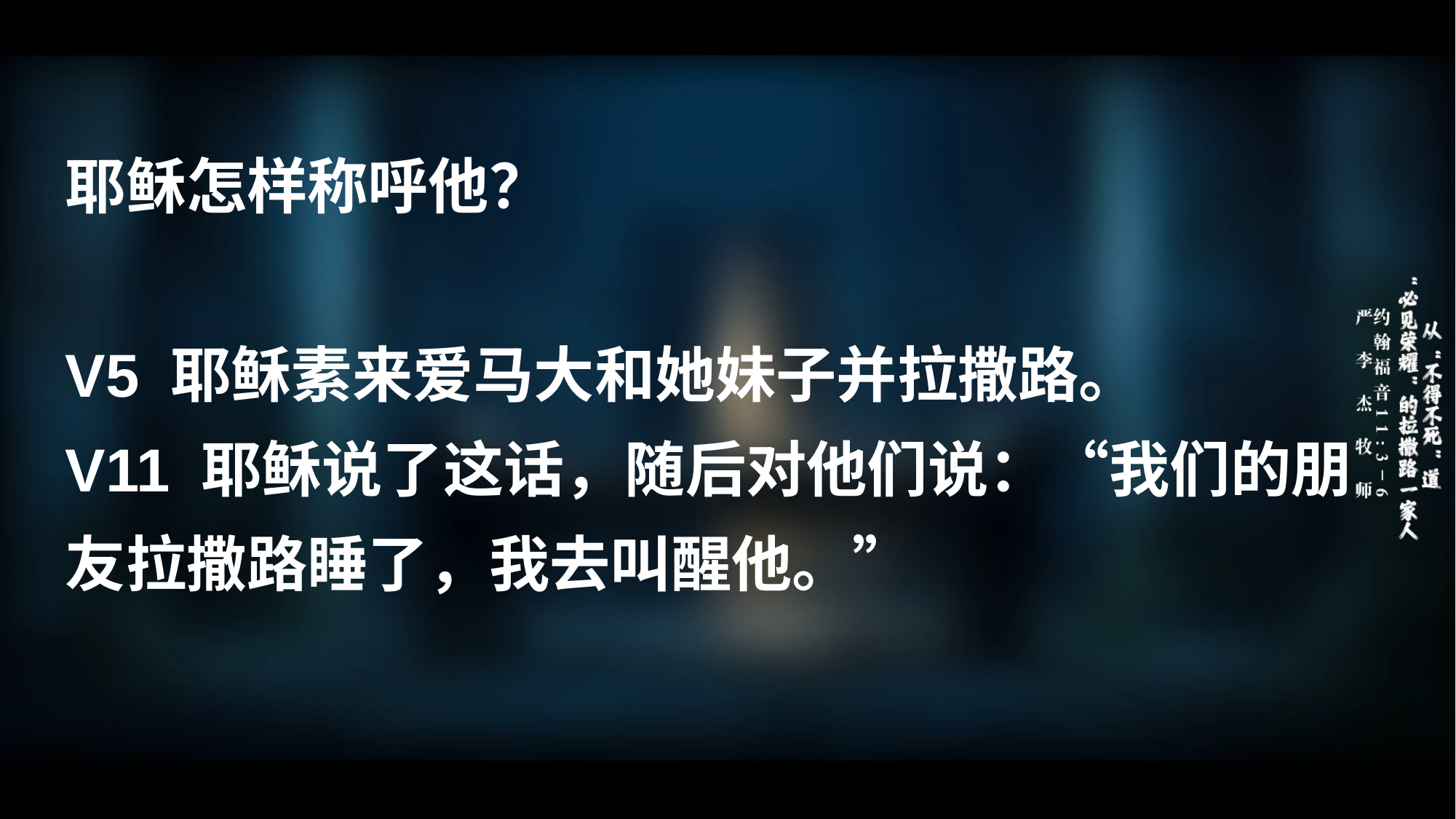

耶稣怎样称呼他？

V5 耶稣素来爱马大和她妹子并拉撒路。
V11 耶稣说了这话，随后对他们说：“我们的朋友拉撒路睡了，我去叫醒他。”